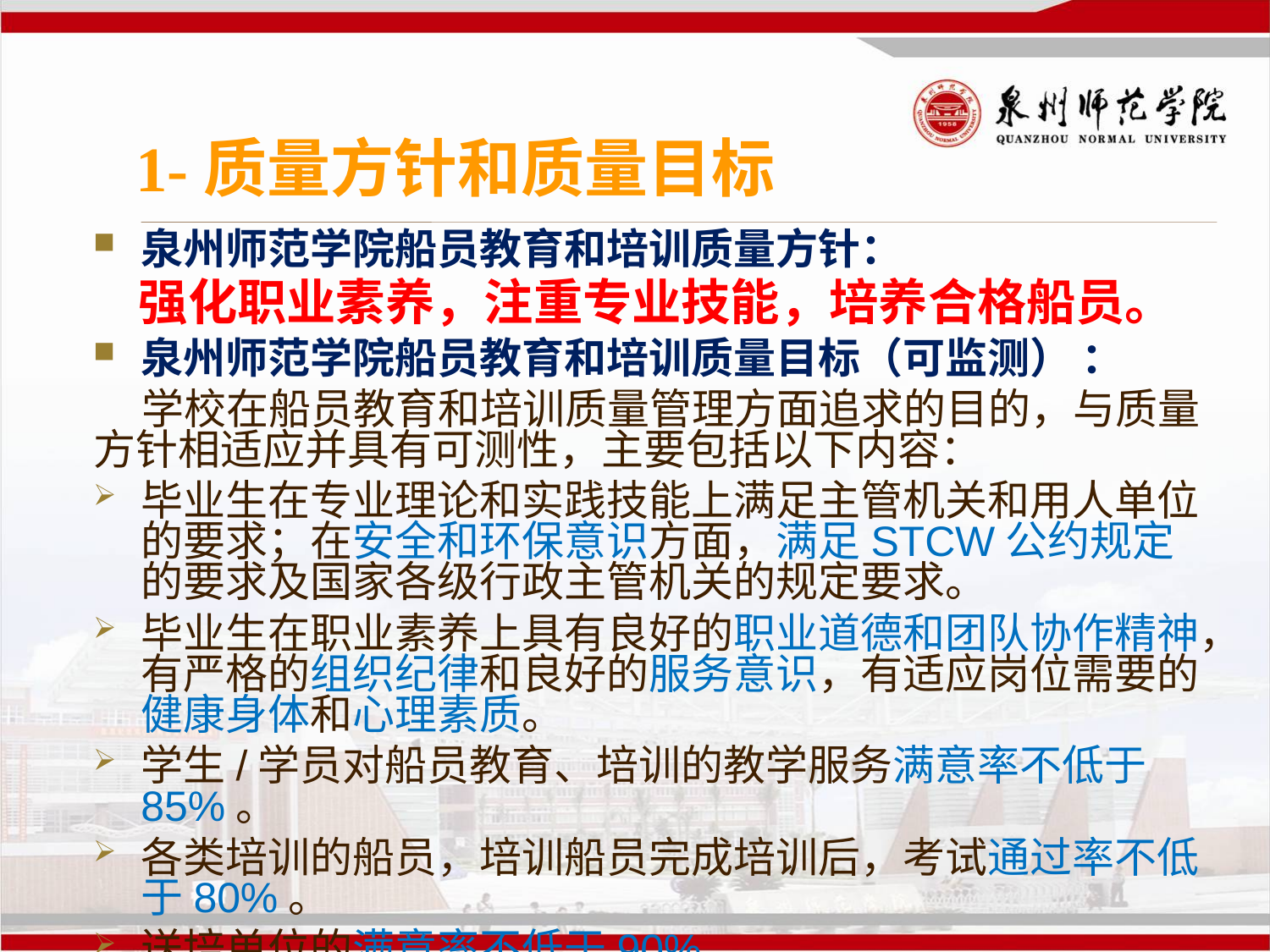

1-质量方针和质量目标
泉州师范学院船员教育和培训质量方针：
   强化职业素养，注重专业技能，培养合格船员。
泉州师范学院船员教育和培训质量目标（可监测） ：
    学校在船员教育和培训质量管理方面追求的目的，与质量方针相适应并具有可测性，主要包括以下内容：
毕业生在专业理论和实践技能上满足主管机关和用人单位的要求；在安全和环保意识方面，满足STCW公约规定的要求及国家各级行政主管机关的规定要求。
毕业生在职业素养上具有良好的职业道德和团队协作精神，有严格的组织纪律和良好的服务意识，有适应岗位需要的健康身体和心理素质。
学生/学员对船员教育、培训的教学服务满意率不低于85%。
各类培训的船员，培训船员完成培训后，考试通过率不低于80%。
送培单位的满意率不低于90%。